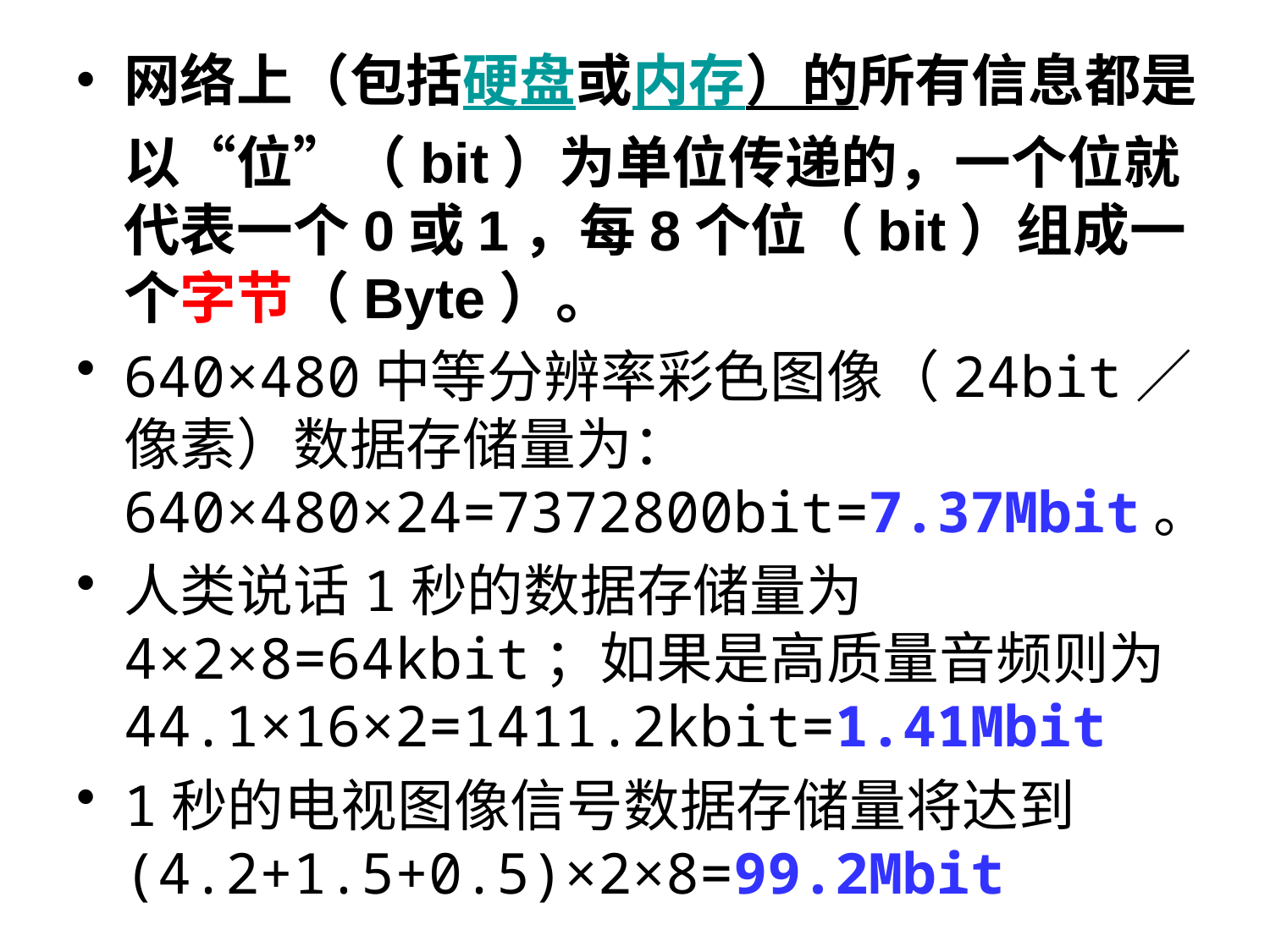

网络上（包括硬盘或内存）的所有信息都是以“位”（bit）为单位传递的，一个位就代表一个0或1，每8个位（bit）组成一个字节（Byte）。
640×480中等分辨率彩色图像（24bit／像素）数据存储量为：640×480×24=7372800bit=7.37Mbit。
人类说话1秒的数据存储量为4×2×8=64kbit；如果是高质量音频则为44.1×16×2=1411.2kbit=1.41Mbit
1秒的电视图像信号数据存储量将达到(4.2+1.5+0.5)×2×8=99.2Mbit